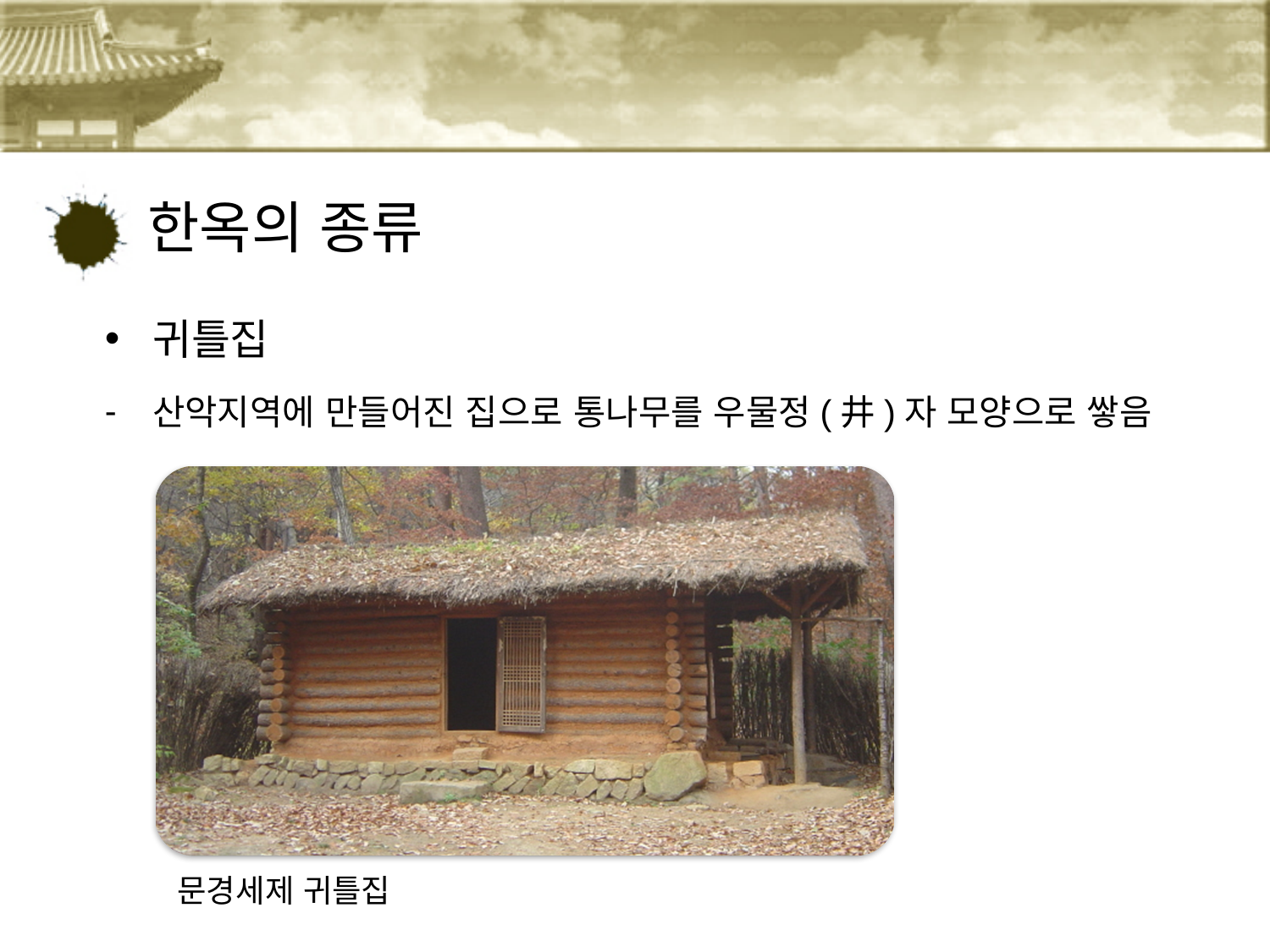

# 한옥의 종류
귀틀집

산악지역에 만들어진 집으로 통나무를 우물정(井)자 모양으로 쌓음

문경세제 귀틀집